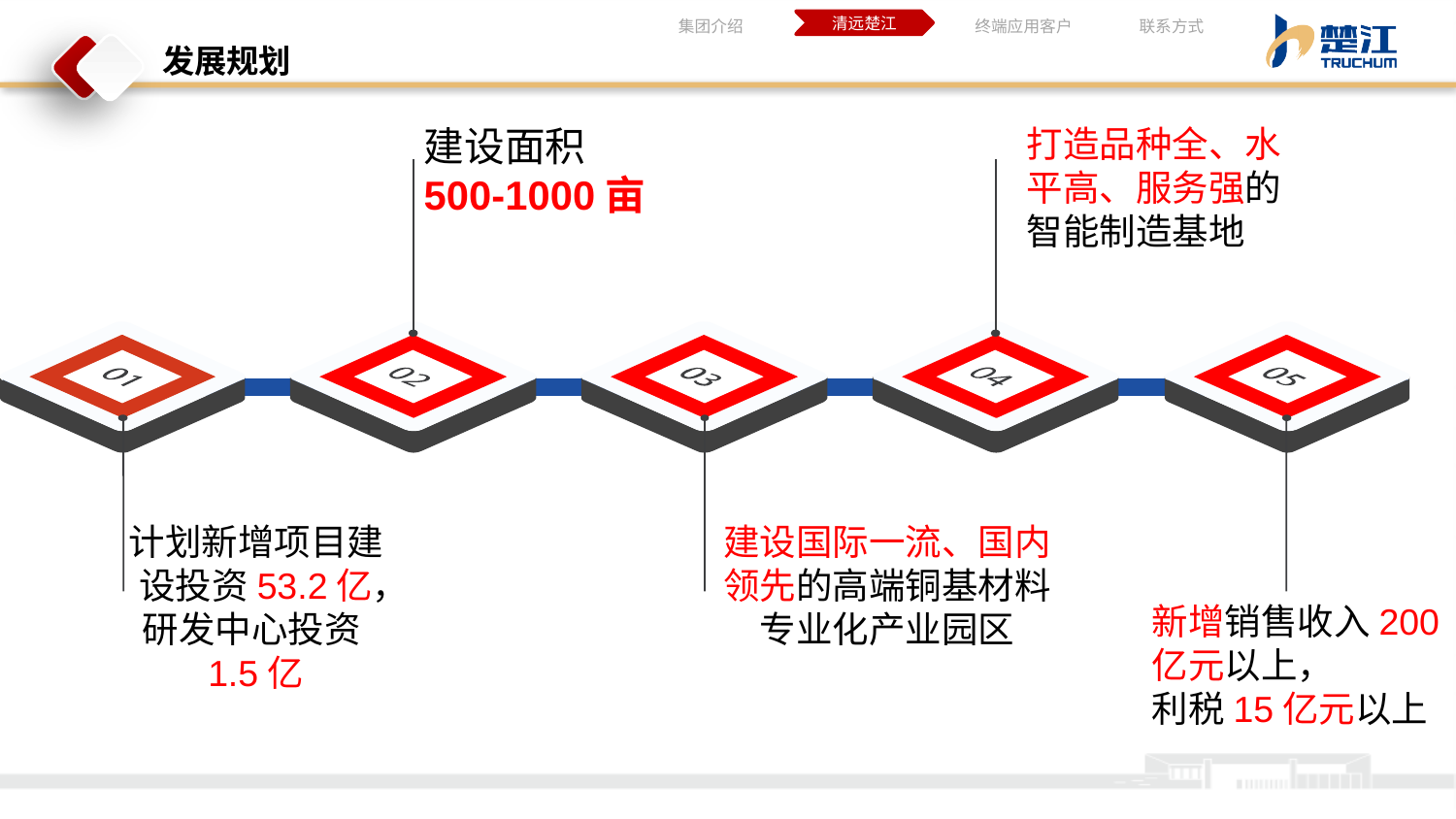

集团介绍
终端应用客户
联系方式
清远楚江
发展规划
建设面积
500-1000亩
打造品种全、水平高、服务强的智能制造基地

计划新增项目建设投资53.2亿，
研发中心投资1.5亿
建设国际一流、国内领先的高端铜基材料专业化产业园区
新增销售收入200亿元以上，
利税15亿元以上